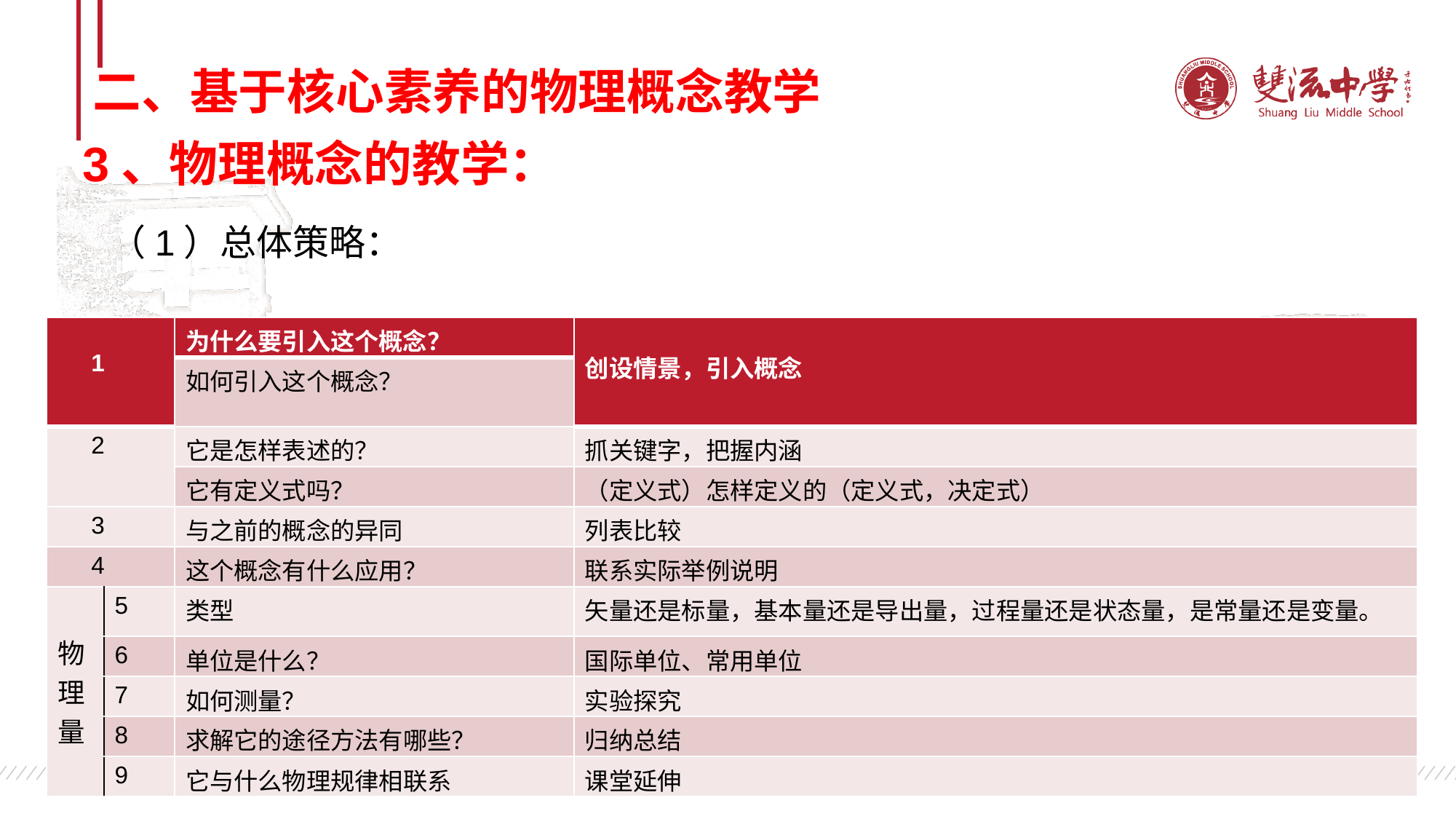

二、基于核心素养的物理概念教学
3、物理概念的教学：
（1）总体策略：
| 1 |  | 为什么要引入这个概念？ | 创设情景，引入概念 |
| --- | --- | --- | --- |
|  |  | 如何引入这个概念？ |  |
| 2 |  | 它是怎样表述的？ | 抓关键字，把握内涵 |
|  |  | 它有定义式吗？ | （定义式）怎样定义的（定义式，决定式） |
| 3 |  | 与之前的概念的异同 | 列表比较 |
| 4 |  | 这个概念有什么应用？ | 联系实际举例说明 |
| 物理量 | 5 | 类型 | 矢量还是标量，基本量还是导出量，过程量还是状态量，是常量还是变量。 |
|  | 6 | 单位是什么？ | 国际单位、常用单位 |
|  | 7 | 如何测量？ | 实验探究 |
|  | 8 | 求解它的途径方法有哪些？ | 归纳总结 |
|  | 9 | 它与什么物理规律相联系 | 课堂延伸 |